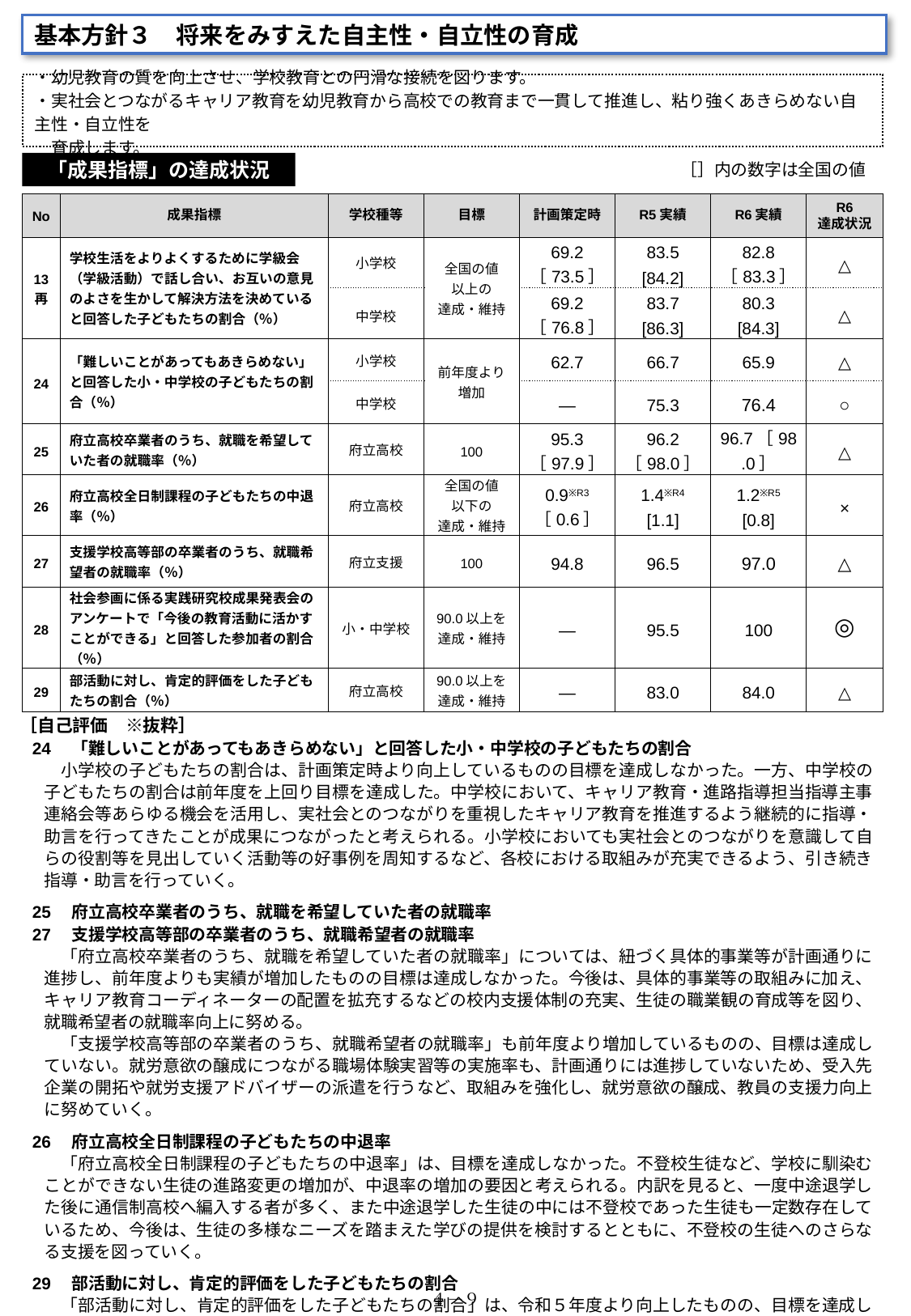

基本方針３　将来をみすえた自主性・自立性の育成
・幼児教育の質を向上させ、学校教育との円滑な接続を図ります。
・実社会とつながるキャリア教育を幼児教育から高校での教育まで一貫して推進し、粘り強くあきらめない自主性・自立性を
　育成します。
「成果指標」の達成状況
［］内の数字は全国の値
| No | 成果指標 | 学校種等 | 目標 | 計画策定時 | R5実績 | R6実績 | R6 達成状況 |
| --- | --- | --- | --- | --- | --- | --- | --- |
| 13 再 | 学校生活をよりよくするために学級会（学級活動）で話し合い、お互いの意見のよさを生かして解決方法を決めていると回答した子どもたちの割合（％） | 小学校 | 全国の値 以上の 達成・維持 | 69.2 ［73.5］ | 83.5 [84.2] | 82.8 ［83.3］ | △ |
|  |  | 中学校 |  | 69.2 ［76.8］ | 83.7 [86.3] | 80.3 [84.3] | △ |
| 24 | 「難しいことがあってもあきらめない」と回答した小・中学校の子どもたちの割合（％） | 小学校 | 前年度より増加 | 62.7 | 66.7 | 65.9 | △ |
|  |  | 中学校 |  | ― | 75.3 | 76.4 | ○ |
| 25 | 府立高校卒業者のうち、就職を希望していた者の就職率（％） | 府立高校 | 100 | 95.3 ［97.9］ | 96.2 ［98.0］ | 96.7［98.0］ | △ |
| 26 | 府立高校全日制課程の子どもたちの中退率（％） | 府立高校 | 全国の値 以下の 達成・維持 | 0.9※R3 ［0.6］ | 1.4※R4 [1.1] | 1.2※R5 [0.8] | × |
| 27 | 支援学校高等部の卒業者のうち、就職希望者の就職率（％） | 府立支援 | 100 | 94.8 | 96.5 | 97.0 | △ |
| 28 | 社会参画に係る実践研究校成果発表会のアンケートで「今後の教育活動に活かすことができる」と回答した参加者の割合（％） | 小・中学校 | 90.0以上を 達成・維持 | ― | 95.5 | 100 | ◎ |
| 29 | 部活動に対し、肯定的評価をした子どもたちの割合（％） | 府立高校 | 90.0以上を 達成・維持 | ― | 83.0 | 84.0 | △ |
［自己評価　※抜粋］
24　「難しいことがあってもあきらめない」と回答した小・中学校の子どもたちの割合
　小学校の子どもたちの割合は、計画策定時より向上しているものの目標を達成しなかった。一方、中学校の子どもたちの割合は前年度を上回り目標を達成した。中学校において、キャリア教育・進路指導担当指導主事連絡会等あらゆる機会を活用し、実社会とのつながりを重視したキャリア教育を推進するよう継続的に指導・助言を行ってきたことが成果につながったと考えられる。小学校においても実社会とのつながりを意識して自らの役割等を見出していく活動等の好事例を周知するなど、各校における取組みが充実できるよう、引き続き指導・助言を行っていく。
25　府立高校卒業者のうち、就職を希望していた者の就職率
27　支援学校高等部の卒業者のうち、就職希望者の就職率
　「府立高校卒業者のうち、就職を希望していた者の就職率」については、紐づく具体的事業等が計画通りに進捗し、前年度よりも実績が増加したものの目標は達成しなかった。今後は、具体的事業等の取組みに加え、キャリア教育コーディネーターの配置を拡充するなどの校内支援体制の充実、生徒の職業観の育成等を図り、就職希望者の就職率向上に努める。
　「支援学校高等部の卒業者のうち、就職希望者の就職率」も前年度より増加しているものの、目標は達成していない。就労意欲の醸成につながる職場体験実習等の実施率も、計画通りには進捗していないため、受入先企業の開拓や就労支援アドバイザーの派遣を行うなど、取組みを強化し、就労意欲の醸成、教員の支援力向上に努めていく。
26　府立高校全日制課程の子どもたちの中退率
　「府立高校全日制課程の子どもたちの中退率」は、目標を達成しなかった。不登校生徒など、学校に馴染むことができない生徒の進路変更の増加が、中退率の増加の要因と考えられる。内訳を見ると、一度中途退学した後に通信制高校へ編入する者が多く、また中途退学した生徒の中には不登校であった生徒も一定数存在しているため、今後は、生徒の多様なニーズを踏まえた学びの提供を検討するとともに、不登校の生徒へのさらなる支援を図っていく。
29　部活動に対し、肯定的評価をした子どもたちの割合
　「部活動に対し、肯定的評価をした子どもたちの割合」は、令和５年度より向上したものの、目標を達成しなかった。一方で、「部活動大阪モデル」については、生徒及び教員等へのアンケートでは、令和５年度に引き続き多くの肯定的な意見が寄せられている。「部活動大阪モデル」による合同部活動や部活動指導員の配置充実により、肯定的評価の増加が期待されることから、引き続き取組みを進めていく。
４－９